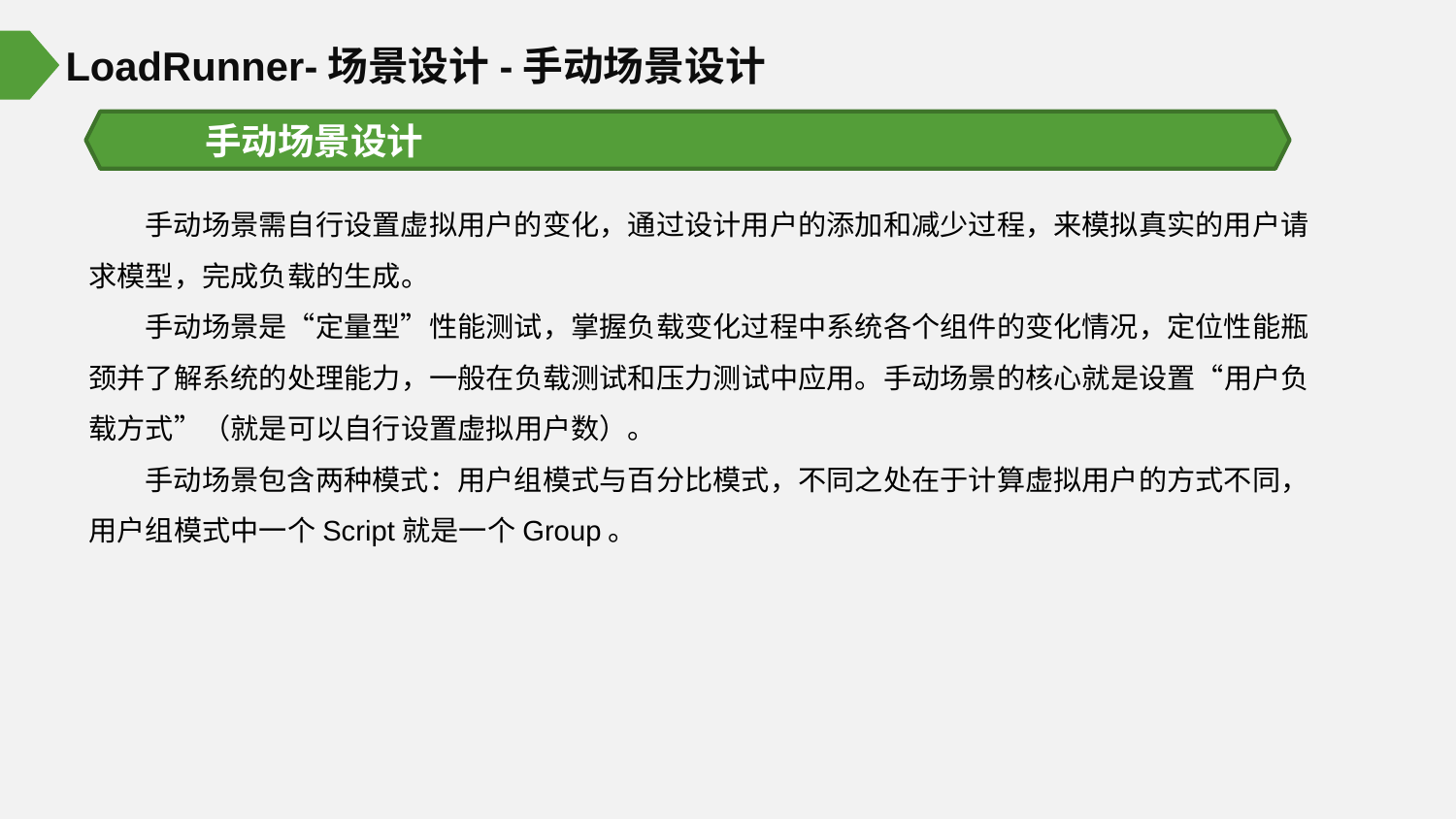

LoadRunner-场景设计-手动场景设计
手动场景设计
手动场景需自行设置虚拟用户的变化，通过设计用户的添加和减少过程，来模拟真实的用户请求模型，完成负载的生成。
手动场景是“定量型”性能测试，掌握负载变化过程中系统各个组件的变化情况，定位性能瓶颈并了解系统的处理能力，一般在负载测试和压力测试中应用。手动场景的核心就是设置“用户负载方式”（就是可以自行设置虚拟用户数）。
手动场景包含两种模式：用户组模式与百分比模式，不同之处在于计算虚拟用户的方式不同，用户组模式中一个Script就是一个Group。